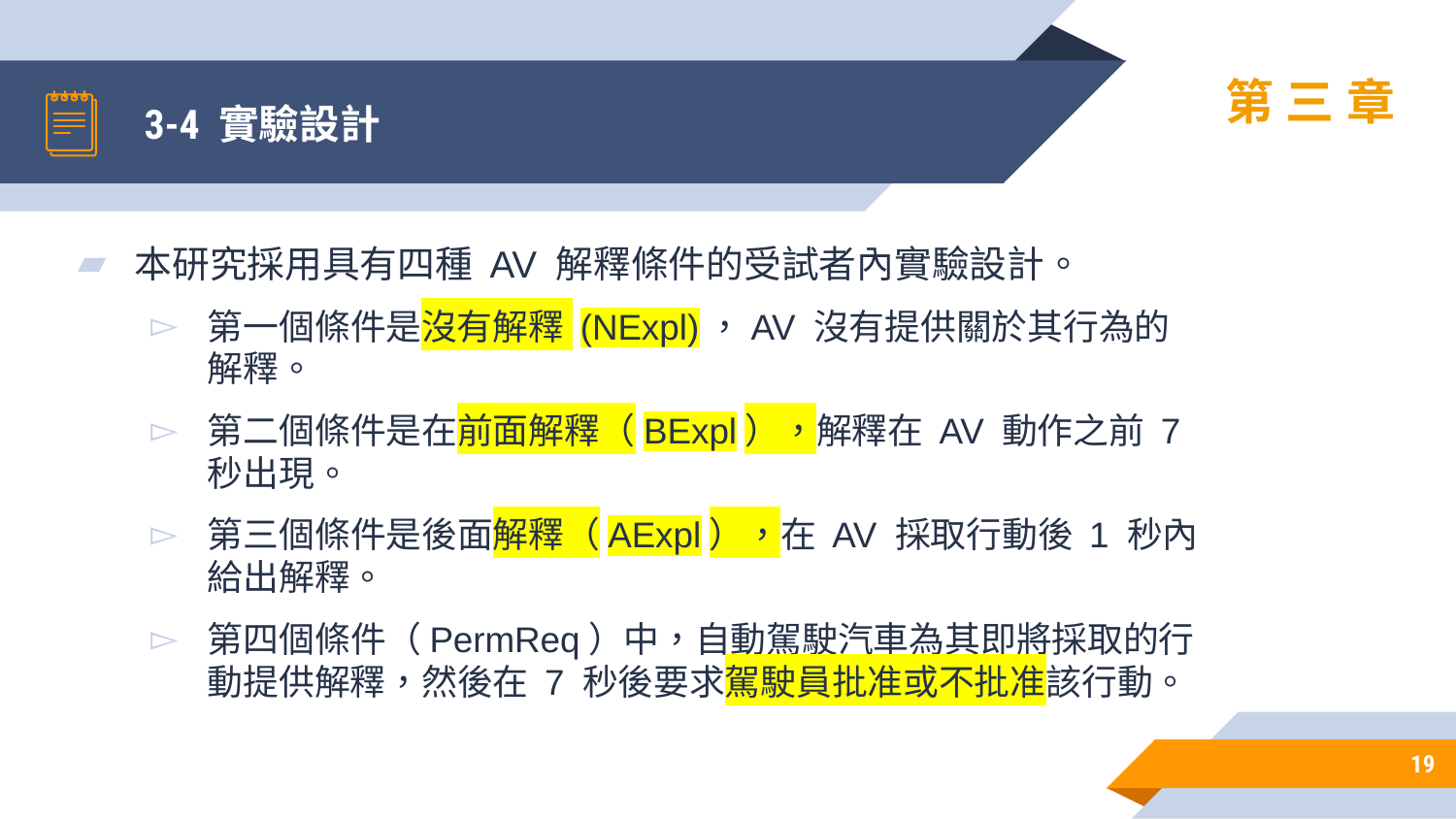

# 3-4 實驗設計
第三章

本研究採用具有四種 AV 解釋條件的受試者內實驗設計。
第一個條件是沒有解釋 (NExpl)，AV 沒有提供關於其行為的解釋。
第二個條件是在前面解釋（BExpl），解釋在 AV 動作之前 7 秒出現。
第三個條件是後面解釋（AExpl），在 AV 採取行動後 1 秒內給出解釋。
第四個條件（PermReq）中，自動駕駛汽車為其即將採取的行動提供解釋，然後在 7 秒後要求駕駛員批准或不批准該行動。
19